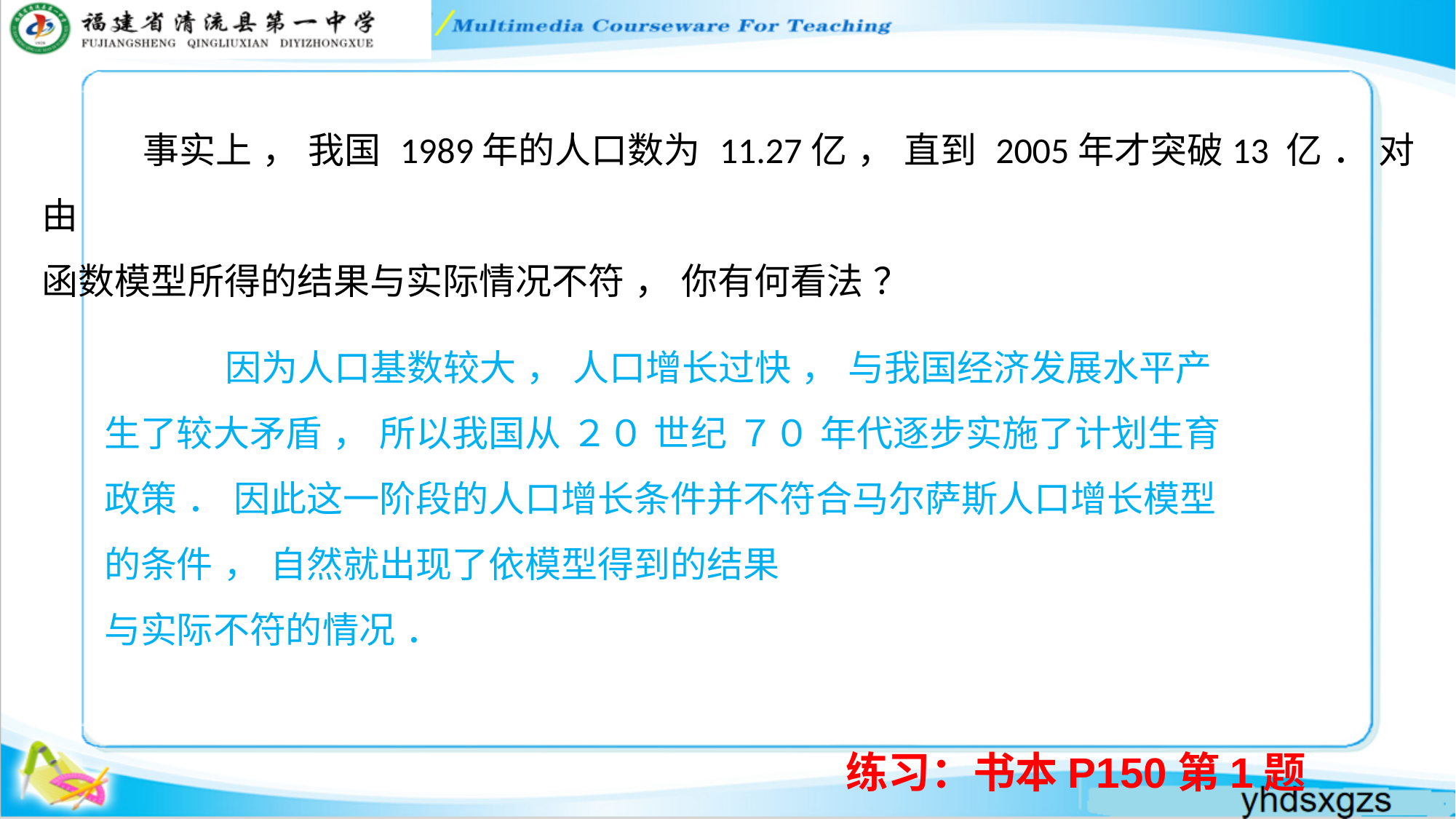

事实上 ， 我国 1989年的人口数为 11.27亿 ， 直到 2005年才突破13 亿 ． 对由
函数模型所得的结果与实际情况不符 ， 你有何看法 ？
               因为人口基数较大 ， 人口增长过快 ， 与我国经济发展水平产生了较大矛盾 ， 所以我国从 ２０ 世纪 ７０ 年代逐步实施了计划生育政策 ． 因此这一阶段的人口增长条件并不符合马尔萨斯人口增长模型的条件 ， 自然就出现了依模型得到的结果
与实际不符的情况 ．
练习：书本P150第1题